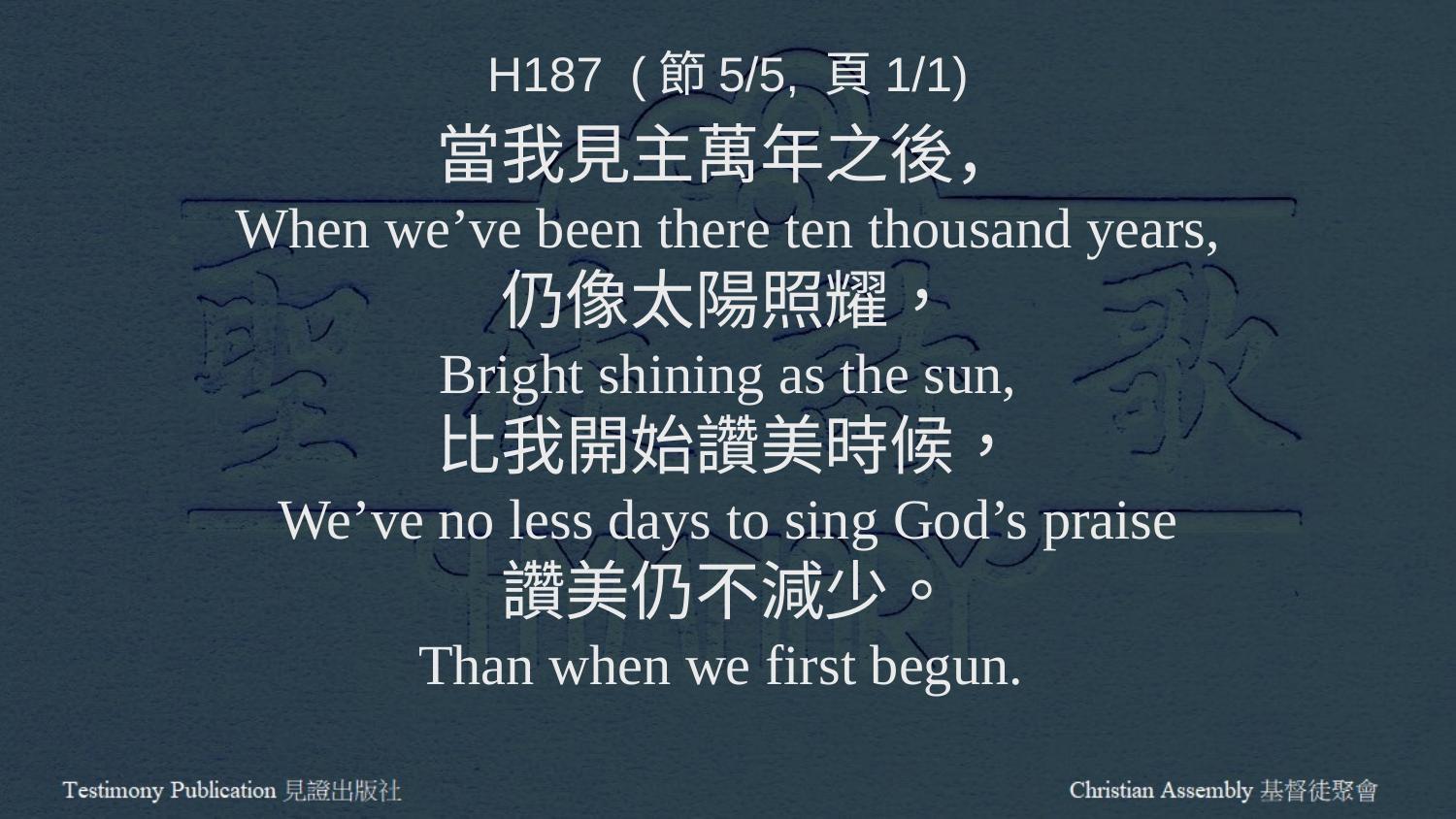

H187  (節5/5, 頁1/1)
當我見主萬年之後，
When we’ve been there ten thousand years,
仍像太陽照耀，
Bright shining as the sun,
比我開始讚美時候，
We’ve no less days to sing God’s praise
讚美仍不減少。
Than when we first begun.